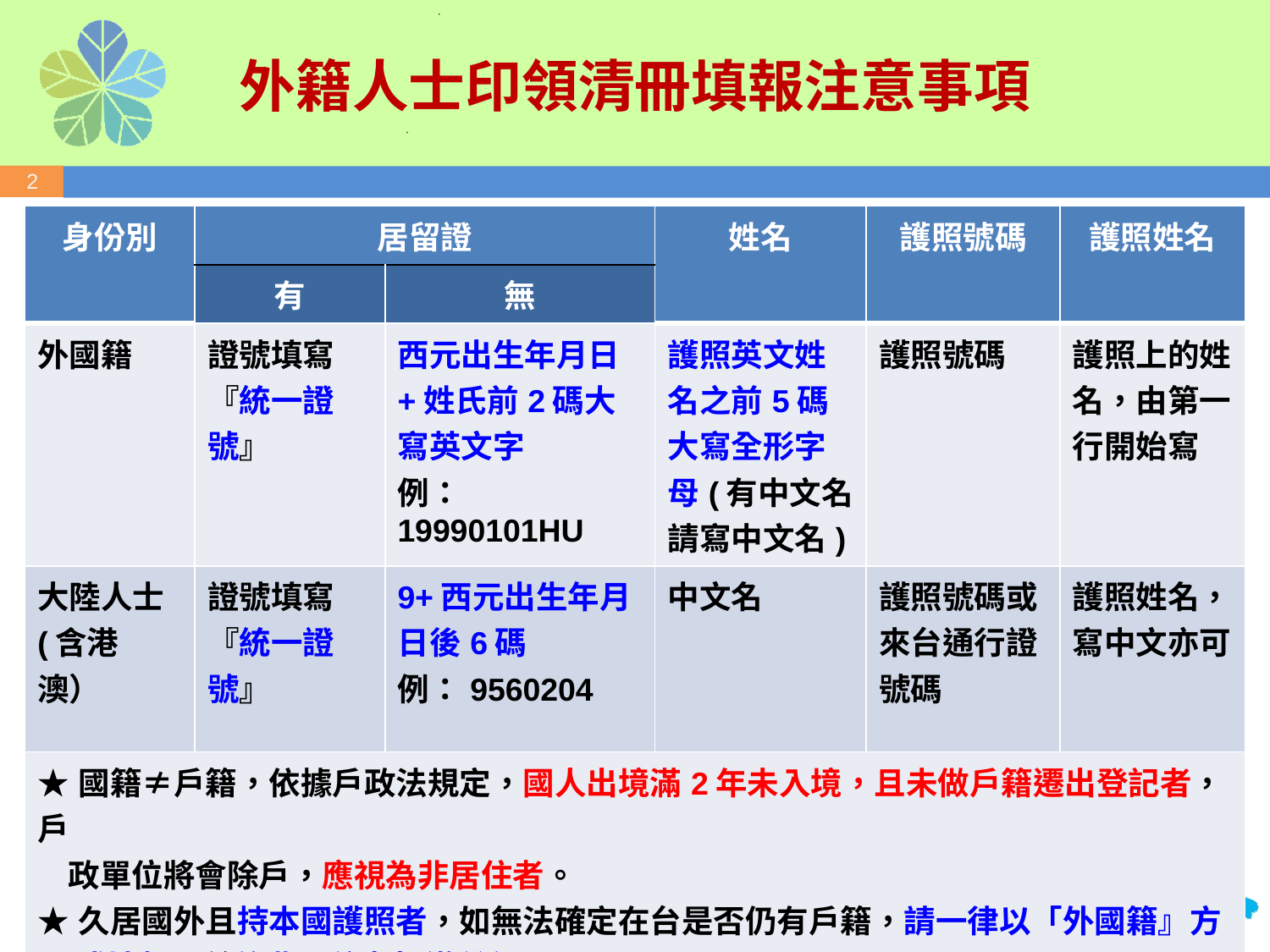

外籍人士印領清冊填報注意事項

| 身份別 | 居留證 |  | 姓名 | 護照號碼 | 護照姓名 |
| --- | --- | --- | --- | --- | --- |
|  | 有 | 無 |  |  |  |
| 外國籍 | 證號填寫『統一證號』 | 西元出生年月日+姓氏前2碼大寫英文字 例：19990101HU | 護照英文姓名之前5碼大寫全形字母(有中文名請寫中文名) | 護照號碼 | 護照上的姓名，由第一行開始寫 |
| 大陸人士(含港澳） | 證號填寫『統一證號』 | 9+西元出生年月日後6碼 例：9560204 | 中文名 | 護照號碼或來台通行證號碼 | 護照姓名，寫中文亦可 |
| ★國籍≠戶籍，依據戶政法規定，國人出境滿2年未入境，且未做戶籍遷出登記者，戶 政單位將會除戶，應視為非居住者。 ★久居國外且持本國護照者，如無法確定在台是否仍有戶籍，請一律以「外國籍』方 式填報，並依非居住者扣繳稅額。 ★給付方式為匯入銀行者，請務必檢附銀行存摺影本，銀行戶名請依銀行存摺戶名填 報。 |  |  |  |  |  |